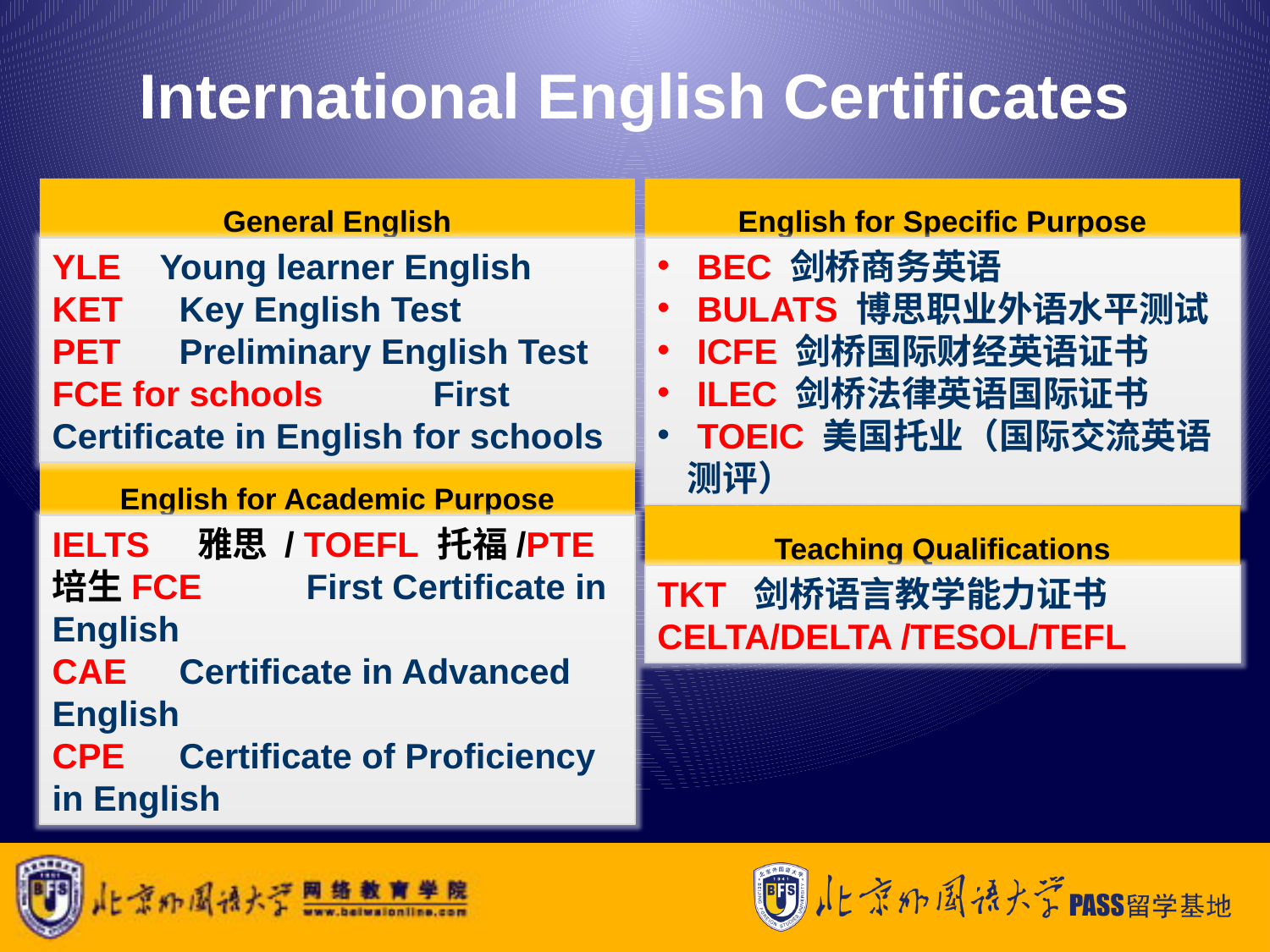

International English Certificates
General English
English for Specific Purpose
YLE    Young learner English
KET	Key English Test
PET	Preliminary English Test
FCE for schools	First Certificate in English for schools
 BEC 剑桥商务英语
 BULATS 博思职业外语水平测试
 ICFE 剑桥国际财经英语证书
 ILEC 剑桥法律英语国际证书
 TOEIC 美国托业（国际交流英语测评）
English for Academic Purpose
Teaching Qualifications
IELTS	 雅思 / TOEFL 托福/PTE培生FCE	First Certificate in English
CAE	Certificate in Advanced English
CPE 	Certificate of Proficiency in English
TKT  剑桥语言教学能力证书
CELTA/DELTA /TESOL/TEFL